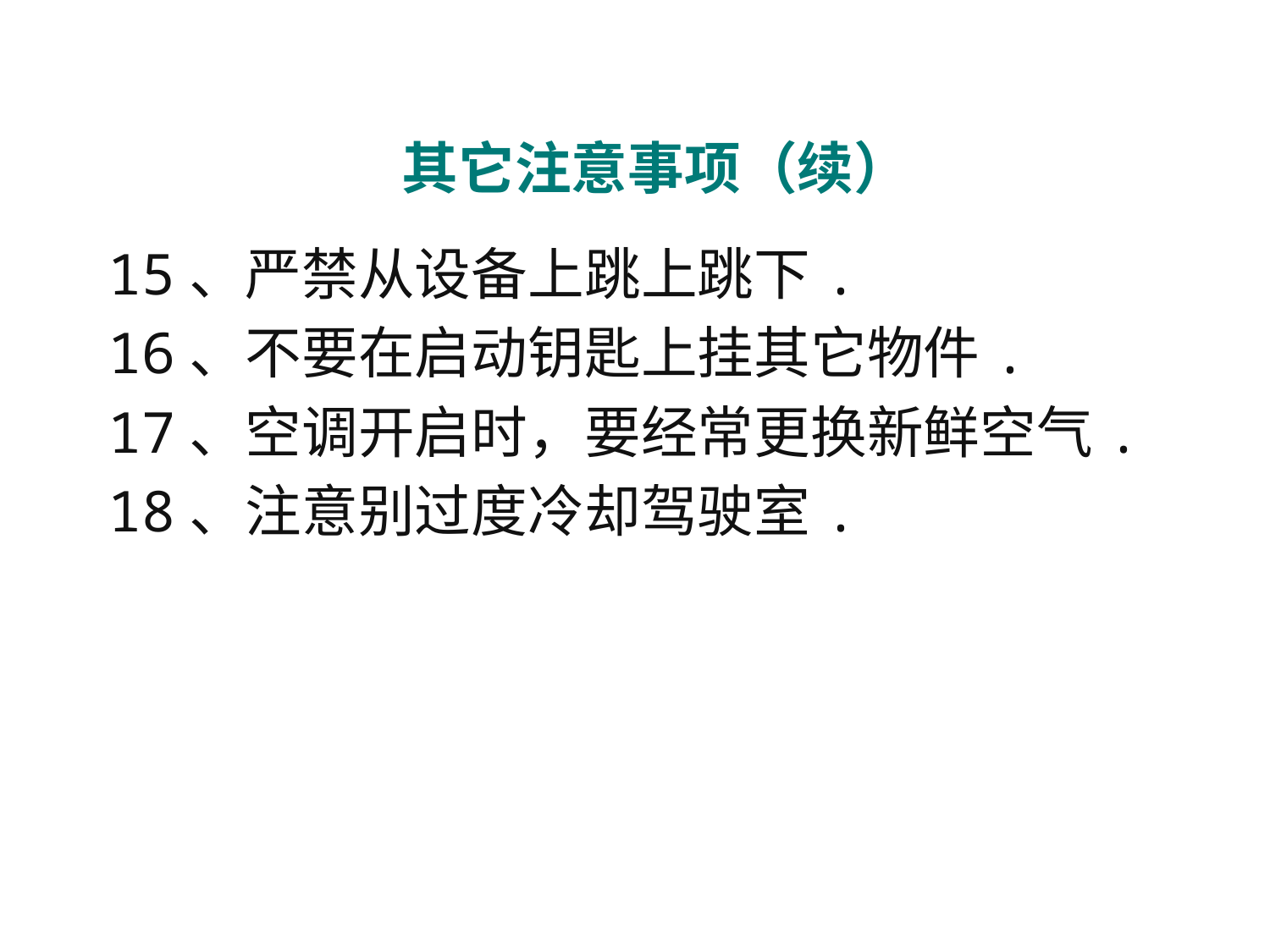

# 其它注意事项（续）
15、严禁从设备上跳上跳下.
16、不要在启动钥匙上挂其它物件.
17、空调开启时，要经常更换新鲜空气.
18、注意别过度冷却驾驶室.